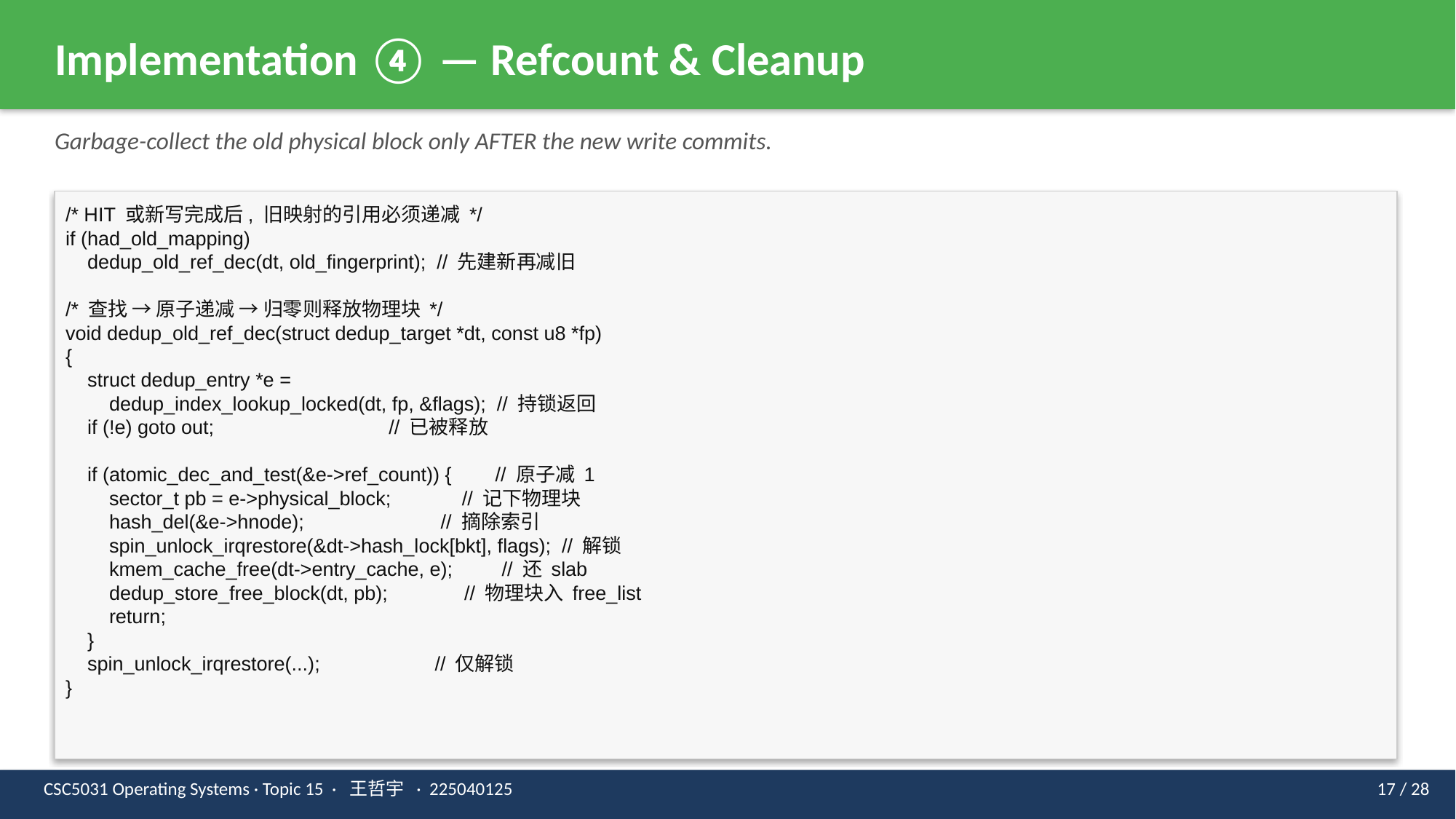

Implementation ④ — Refcount & Cleanup
Garbage-collect the old physical block only AFTER the new write commits.

/* HIT 或新写完成后, 旧映射的引用必须递减 */
if (had_old_mapping)
    dedup_old_ref_dec(dt, old_fingerprint);  // 先建新再减旧

/* 查找 → 原子递减 → 归零则释放物理块 */
void dedup_old_ref_dec(struct dedup_target *dt, const u8 *fp)
{
    struct dedup_entry *e =
        dedup_index_lookup_locked(dt, fp, &flags);  // 持锁返回
    if (!e) goto out;                                // 已被释放

    if (atomic_dec_and_test(&e->ref_count)) {        // 原子减 1
        sector_t pb = e->physical_block;             // 记下物理块
        hash_del(&e->hnode);                         // 摘除索引
        spin_unlock_irqrestore(&dt->hash_lock[bkt], flags);  // 解锁
        kmem_cache_free(dt->entry_cache, e);         // 还 slab
        dedup_store_free_block(dt, pb);              // 物理块入 free_list
        return;
    }
    spin_unlock_irqrestore(...);                     // 仅解锁
}

CSC5031 Operating Systems · Topic 15  ·  王哲宇  ·  225040125
17 / 28